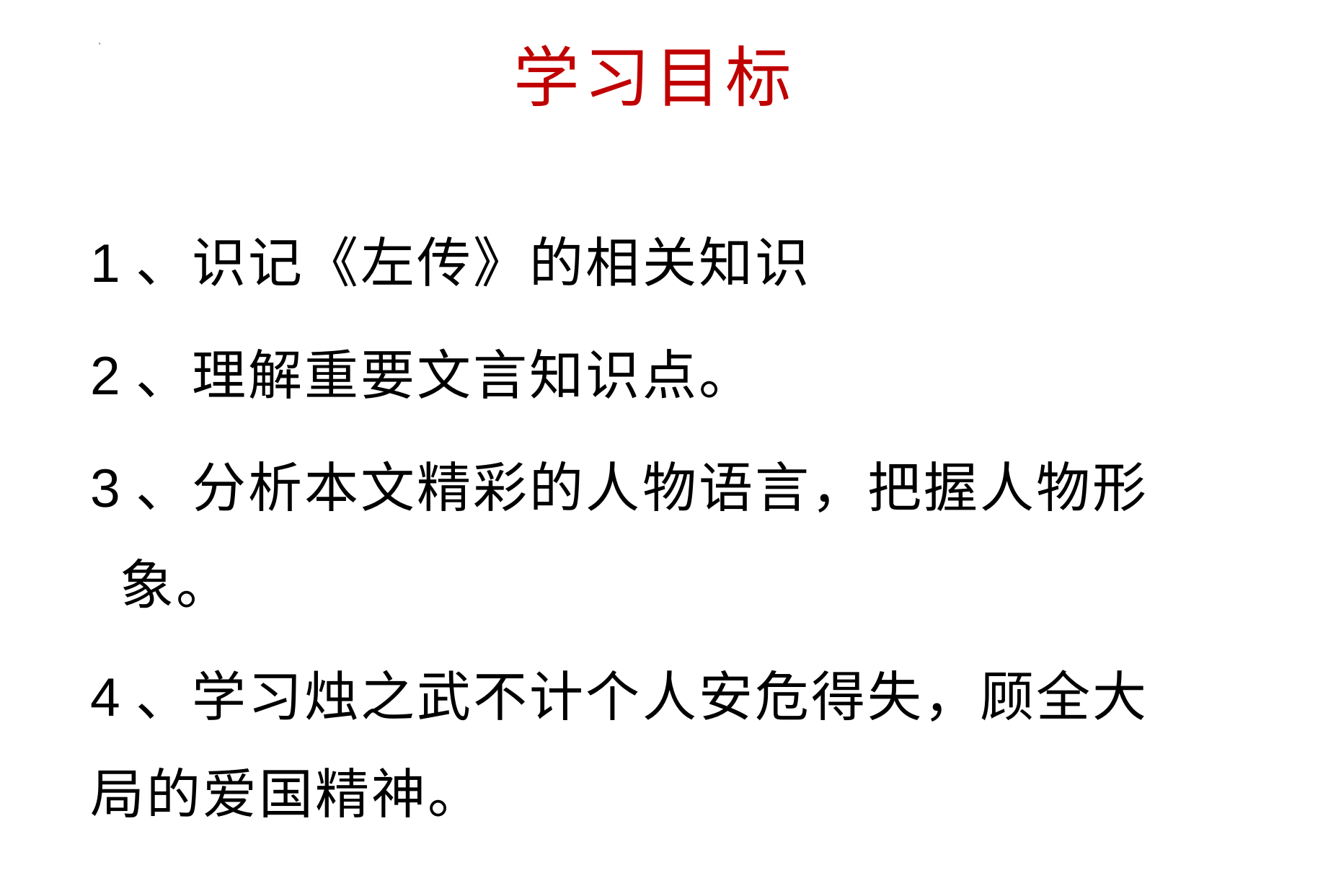

# 学习目标
1、识记《左传》的相关知识
2、理解重要文言知识点。
3、分析本文精彩的人物语言，把握人物形象。
4、学习烛之武不计个人安危得失，顾全大局的爱国精神。